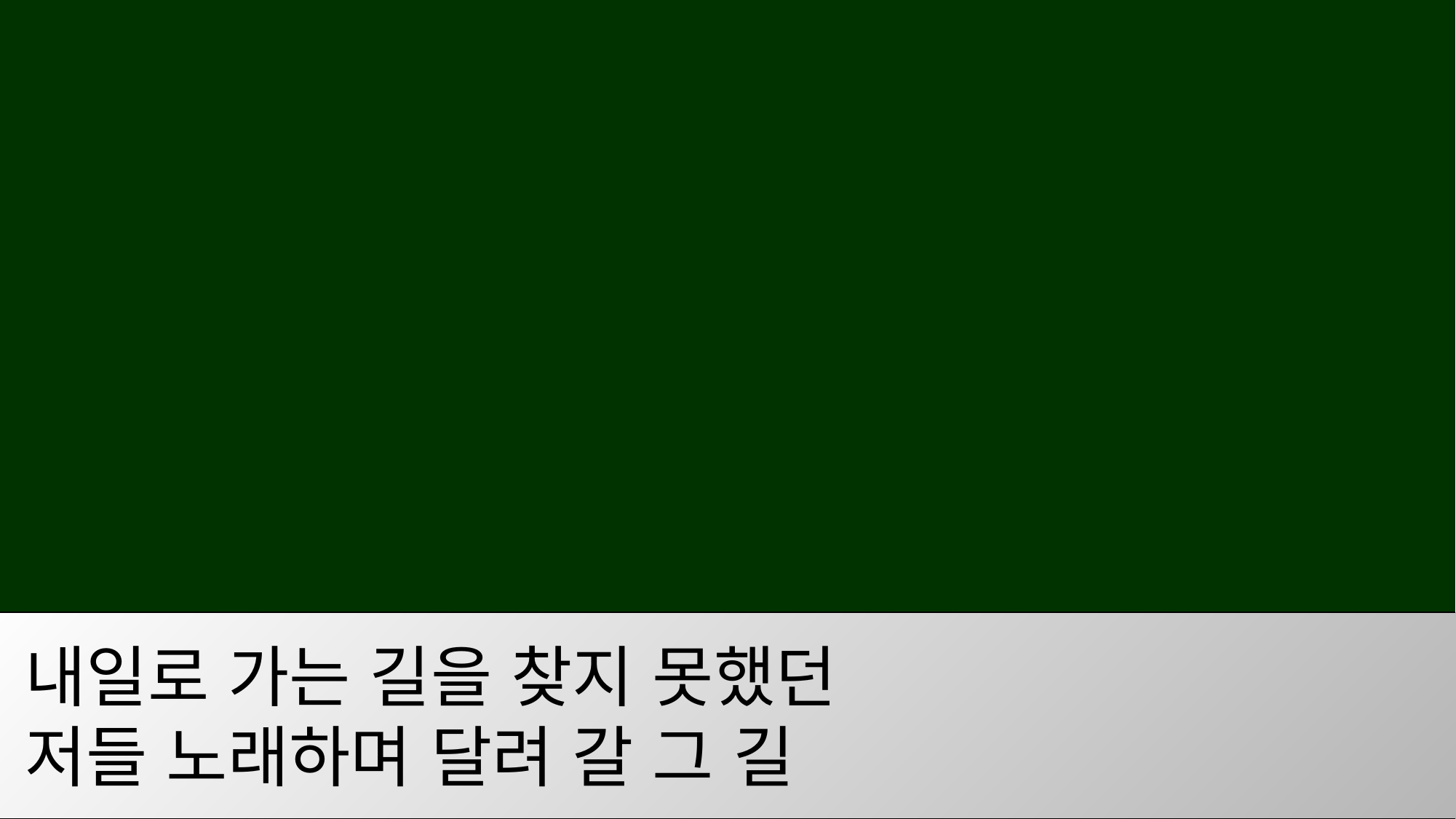

내일로 가는 길을 찾지 못했던
저들 노래하며 달려 갈 그 길